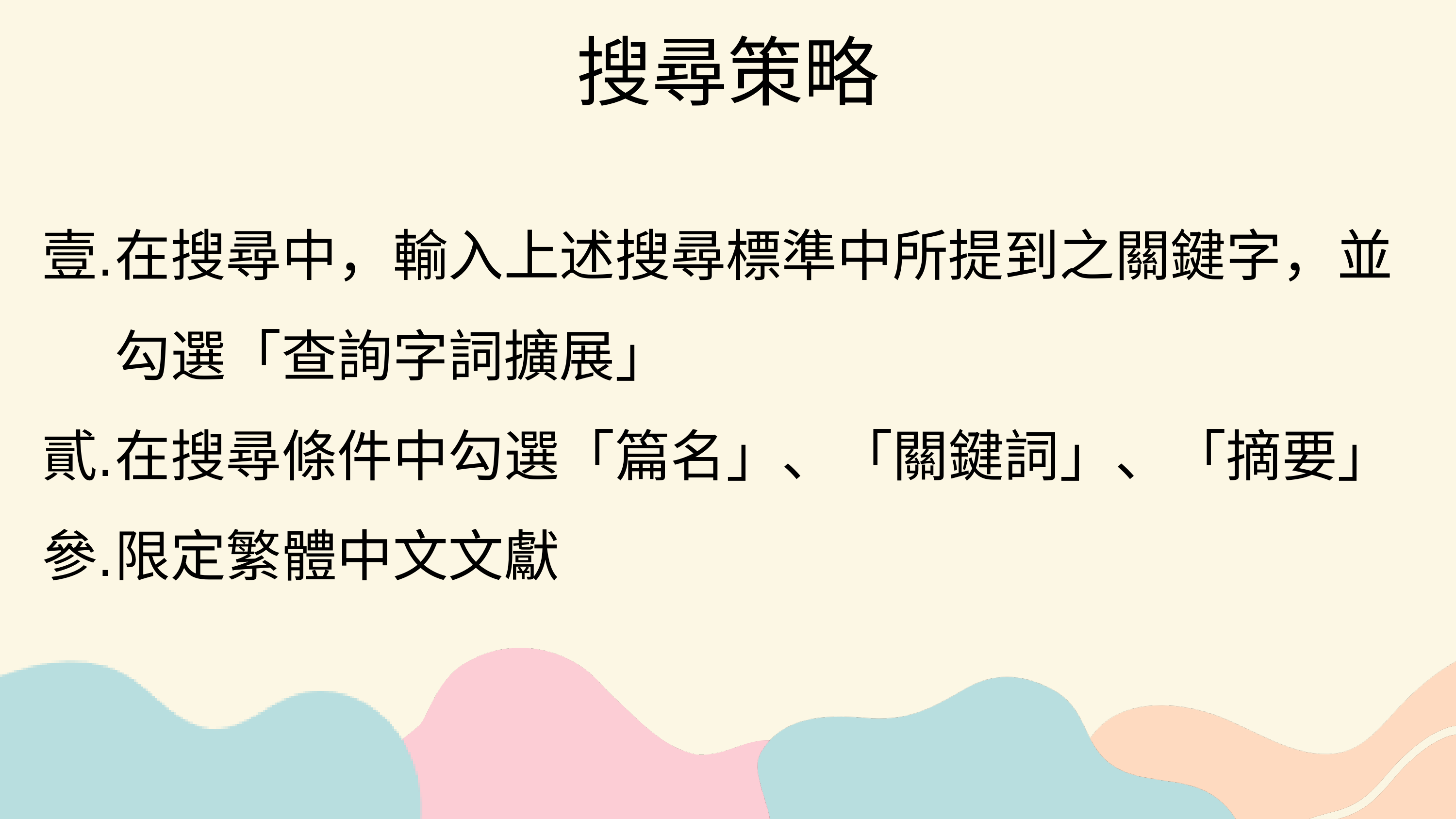

搜尋策略
在搜尋中，輸入上述搜尋標準中所提到之關鍵字，並勾選「查詢字詞擴展」
在搜尋條件中勾選「篇名」、「關鍵詞」、「摘要」
限定繁體中文文獻